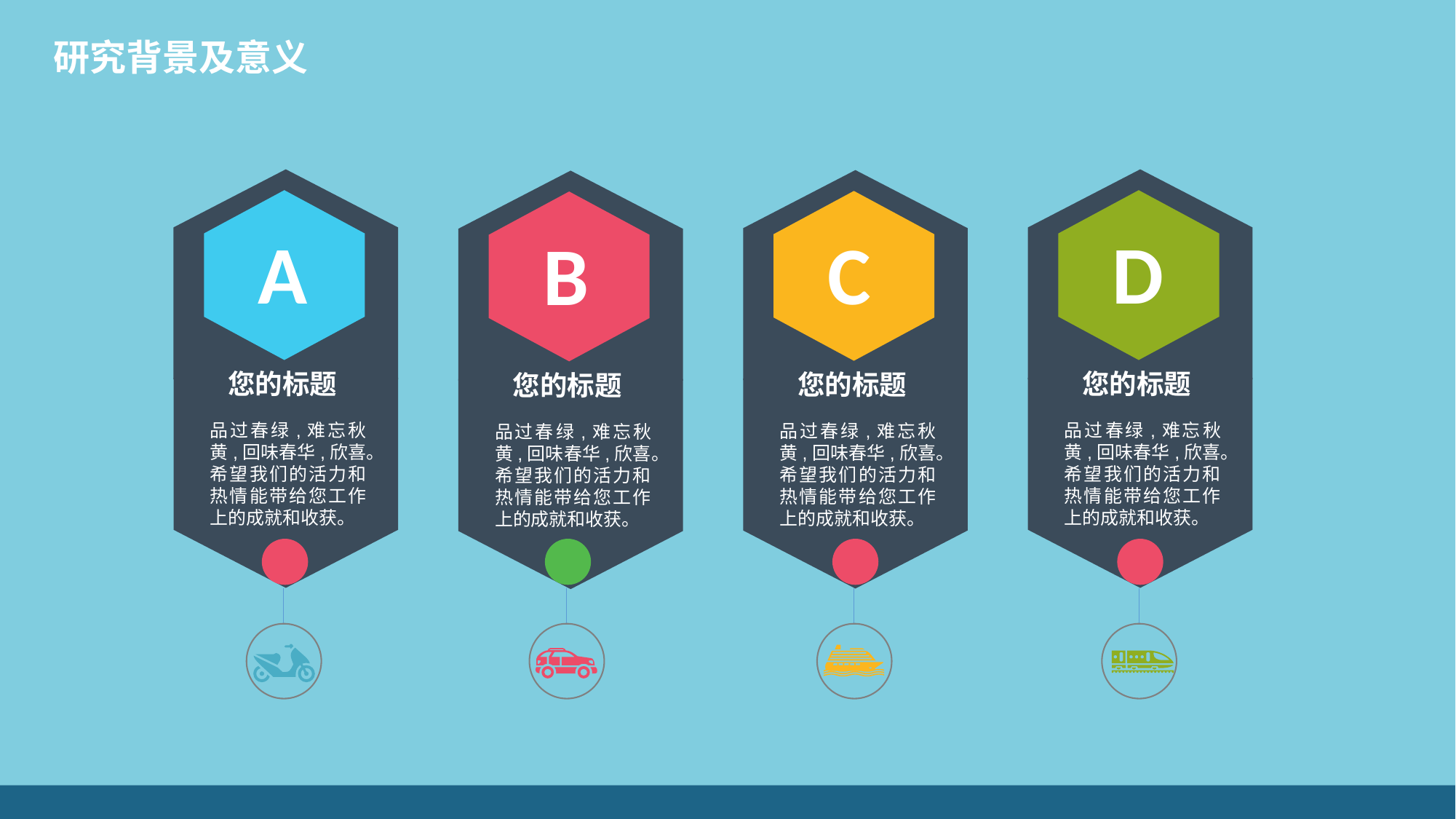

研究背景及意义

A
您的标题
品过春绿,难忘秋黄,回味春华,欣喜。希望我们的活力和热情能带给您工作上的成就和收获。

D
您的标题
品过春绿,难忘秋黄,回味春华,欣喜。希望我们的活力和热情能带给您工作上的成就和收获。

C
您的标题
品过春绿,难忘秋黄,回味春华,欣喜。希望我们的活力和热情能带给您工作上的成就和收获。

B
您的标题
品过春绿,难忘秋黄,回味春华,欣喜。希望我们的活力和热情能带给您工作上的成就和收获。